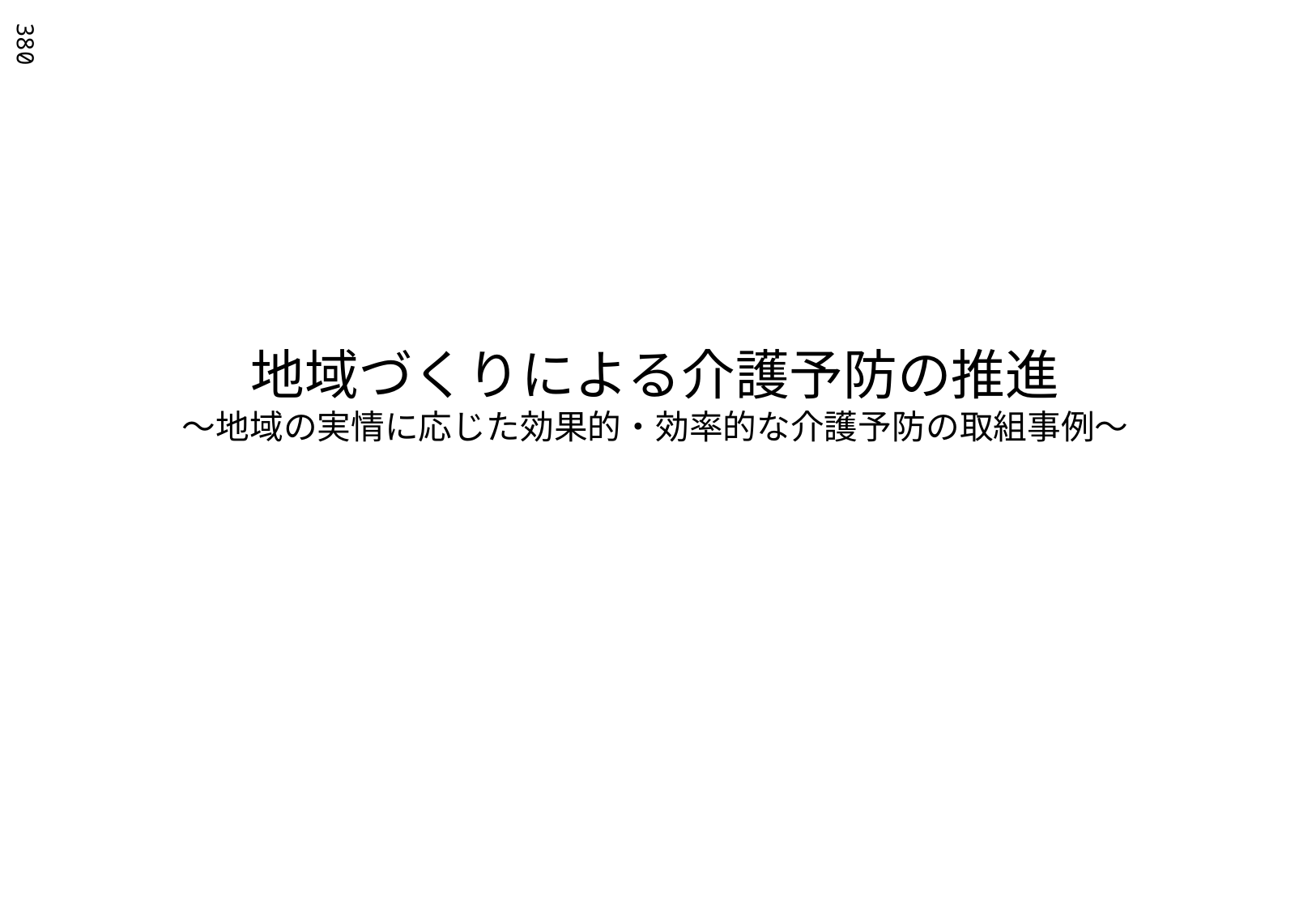

380
# 地域づくりによる介護予防の推進 ～地域の実情に応じた効果的・効率的な介護予防の取組事例～